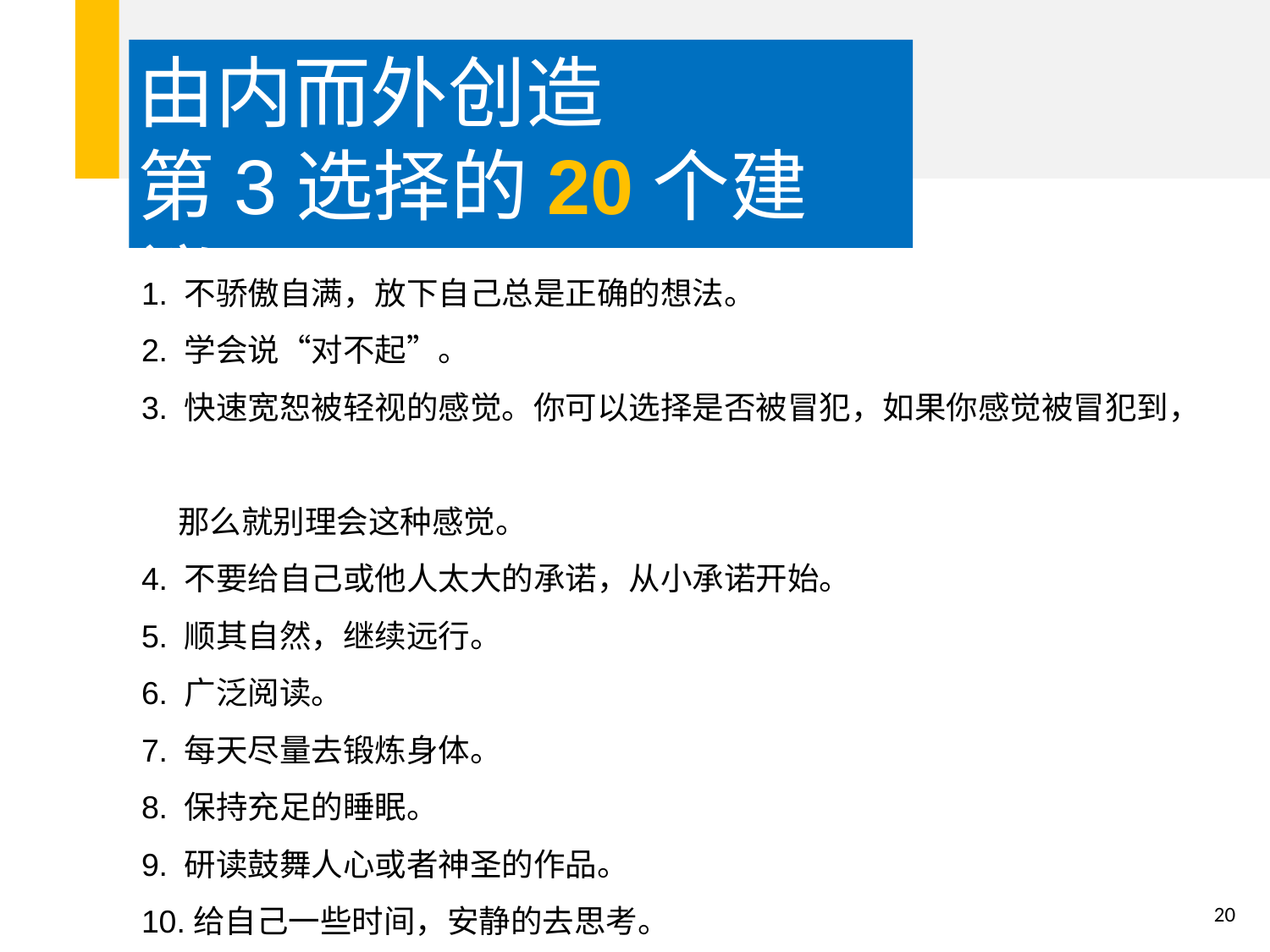

由内而外创造
第3选择的20个建议

1. 不骄傲自满，放下自己总是正确的想法。
2. 学会说“对不起”。
3. 快速宽恕被轻视的感觉。你可以选择是否被冒犯，如果你感觉被冒犯到，
    那么就别理会这种感觉。
4. 不要给自己或他人太大的承诺，从小承诺开始。
5. 顺其自然，继续远行。
6. 广泛阅读。
7. 每天尽量去锻炼身体。
8. 保持充足的睡眠。
9. 研读鼓舞人心或者神圣的作品。
10.给自己一些时间，安静的去思考。